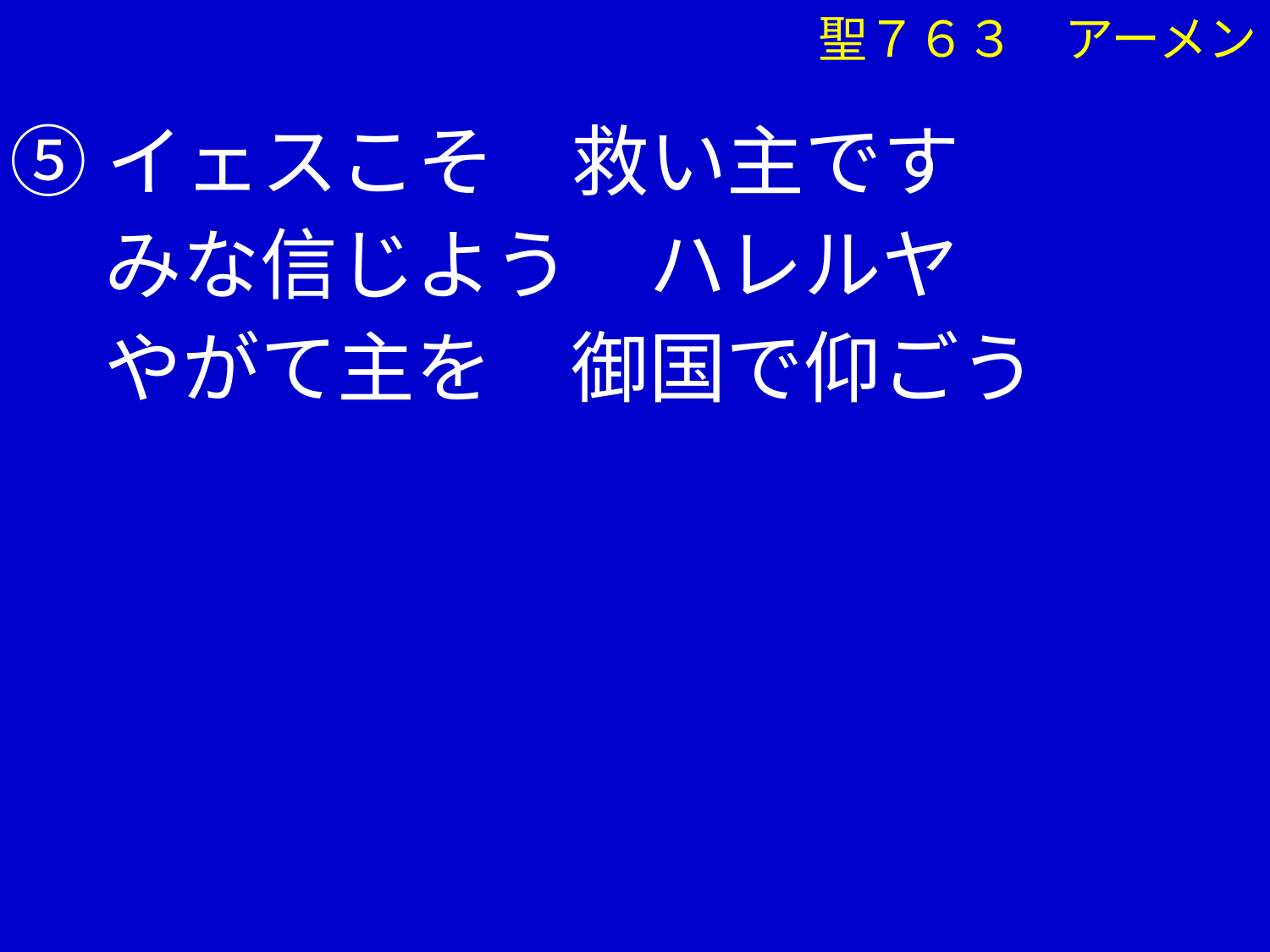

聖７６３　アーメン
⑤イェスこそ　救い主です
　 みな信じよう　ハレルヤ
　 やがて主を　御国で仰ごう